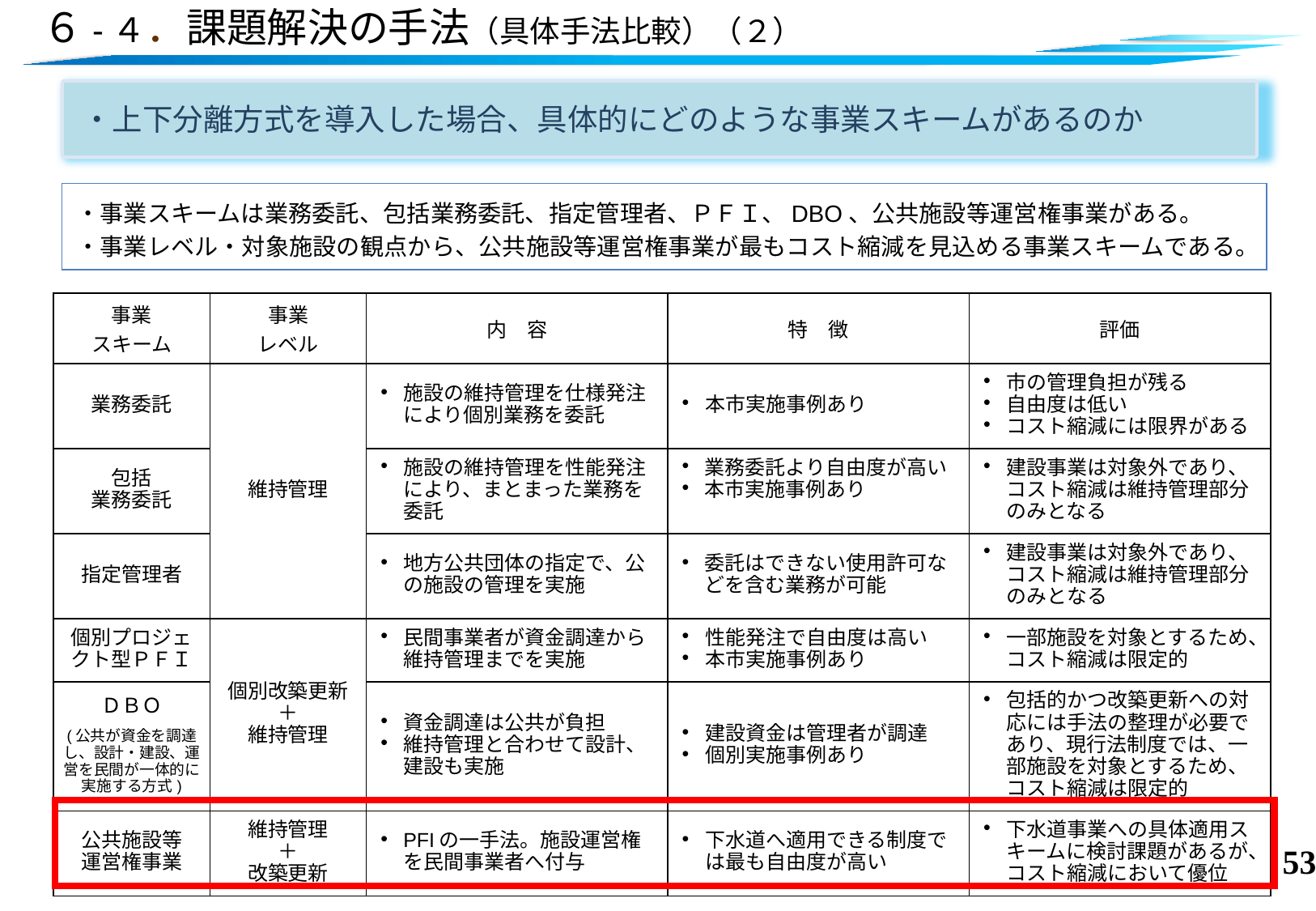

# ６-４．課題解決の手法（具体手法比較）（２）
・上下分離方式を導入した場合、具体的にどのような事業スキームがあるのか
・事業スキームは業務委託、包括業務委託、指定管理者、ＰＦＩ、DBO、公共施設等運営権事業がある。
・事業レベル・対象施設の観点から、公共施設等運営権事業が最もコスト縮減を見込める事業スキームである。
| 事業 スキーム | 事業 レベル | 内　容 | 特　徴 | 評価 |
| --- | --- | --- | --- | --- |
| 業務委託 | 維持管理 | 施設の維持管理を仕様発注により個別業務を委託 | 本市実施事例あり | 市の管理負担が残る 自由度は低い コスト縮減には限界がある |
| 包括 業務委託 |  | 施設の維持管理を性能発注により、まとまった業務を委託 | 業務委託より自由度が高い 本市実施事例あり | 建設事業は対象外であり、コスト縮減は維持管理部分のみとなる |
| 指定管理者 |  | 地方公共団体の指定で、公の施設の管理を実施 | 委託はできない使用許可などを含む業務が可能 | 建設事業は対象外であり、コスト縮減は維持管理部分のみとなる |
| 個別プロジェクト型ＰＦＩ | 個別改築更新＋ 維持管理 | 民間事業者が資金調達から維持管理までを実施 | 性能発注で自由度は高い 本市実施事例あり | 一部施設を対象とするため、コスト縮減は限定的 |
| ＤＢＯ (公共が資金を調達し、設計・建設、運営を民間が一体的に実施する方式) |  | 資金調達は公共が負担 維持管理と合わせて設計、建設も実施 | 建設資金は管理者が調達 個別実施事例あり | 包括的かつ改築更新への対応には手法の整理が必要であり、現行法制度では、一部施設を対象とするため、コスト縮減は限定的 |
| 公共施設等 運営権事業 | 維持管理 ＋ 改築更新 | PFIの一手法。施設運営権を民間事業者へ付与 | 下水道へ適用できる制度では最も自由度が高い | 下水道事業への具体適用スキームに検討課題があるが、コスト縮減において優位 |

53